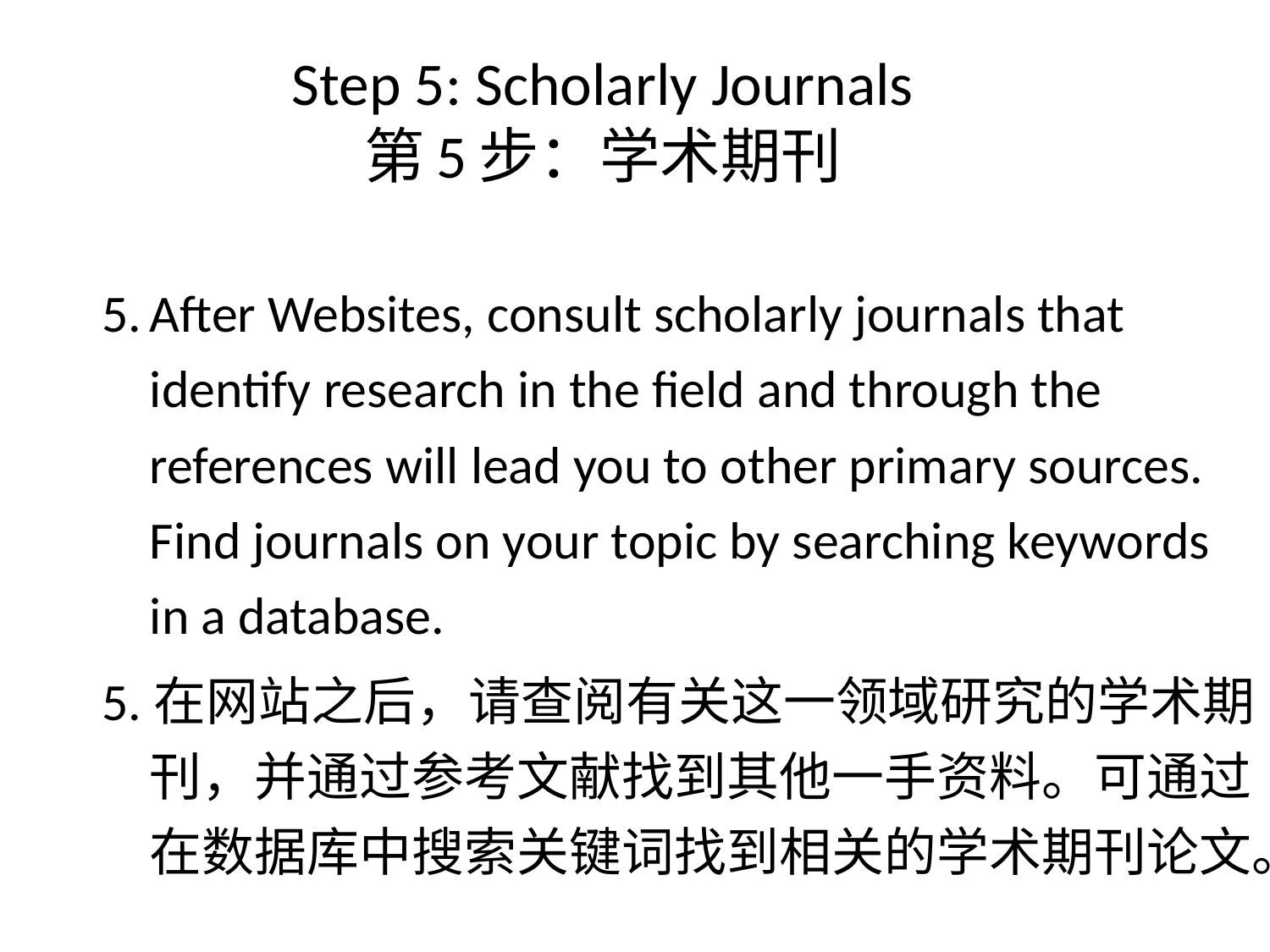

# Step 5: Scholarly Journals 第5步：学术期刊
5.	After Websites, consult scholarly journals that identify research in the field and through the references will lead you to other primary sources.  Find journals on your topic by searching keywords in a database.
5.在网站之后，请查阅有关这一领域研究的学术期刊，并通过参考文献找到其他一手资料。可通过在数据库中搜索关键词找到相关的学术期刊论文。